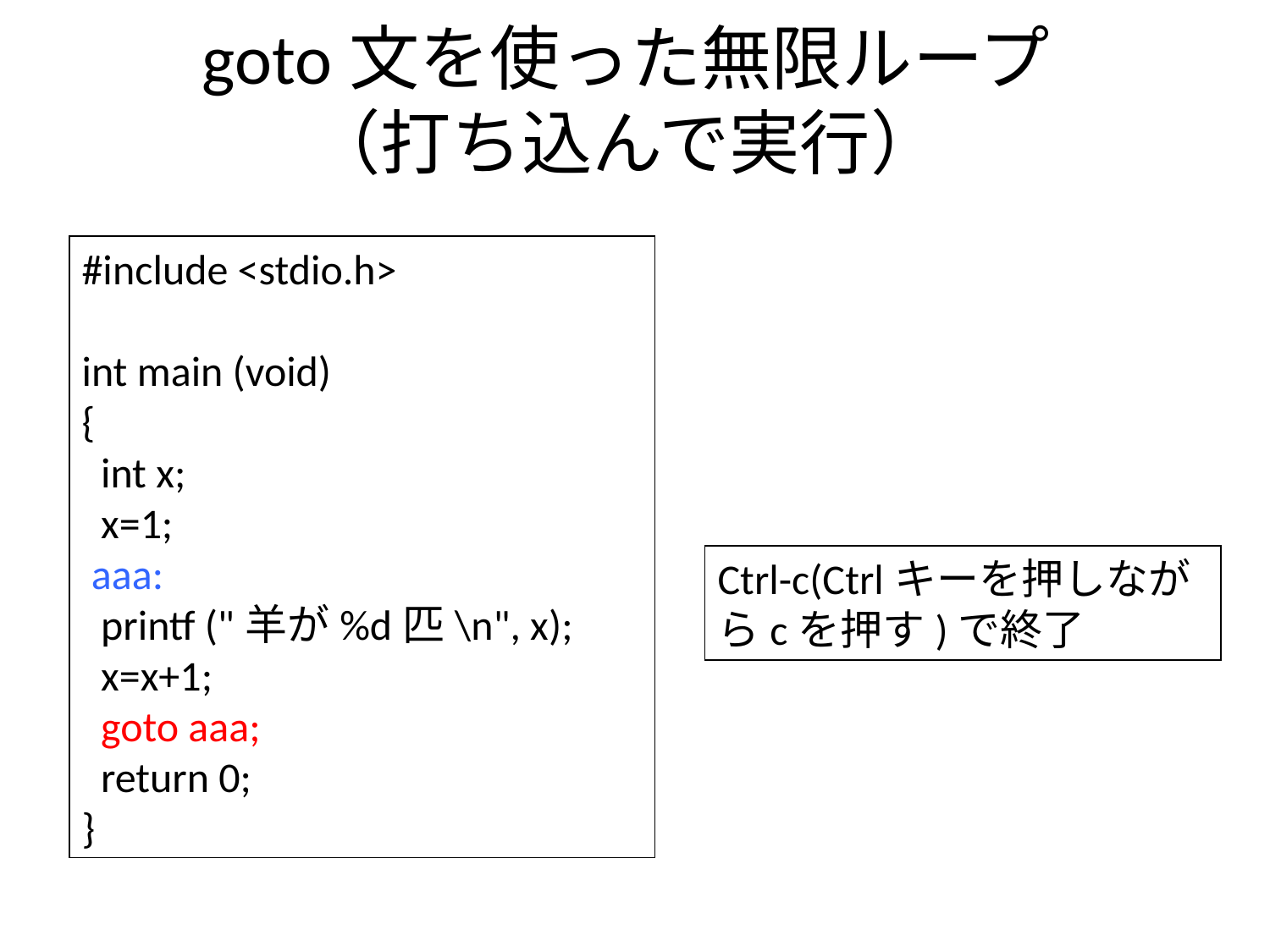

# goto文を使った無限ループ （打ち込んで実行）
#include <stdio.h>

int main (void)
{
  int x;
  x=1;
 aaa:
  printf ("羊が%d匹\n", x);
  x=x+1;
  goto aaa;
  return 0;
}
Ctrl-c(Ctrlキーを押しながらcを押す)で終了